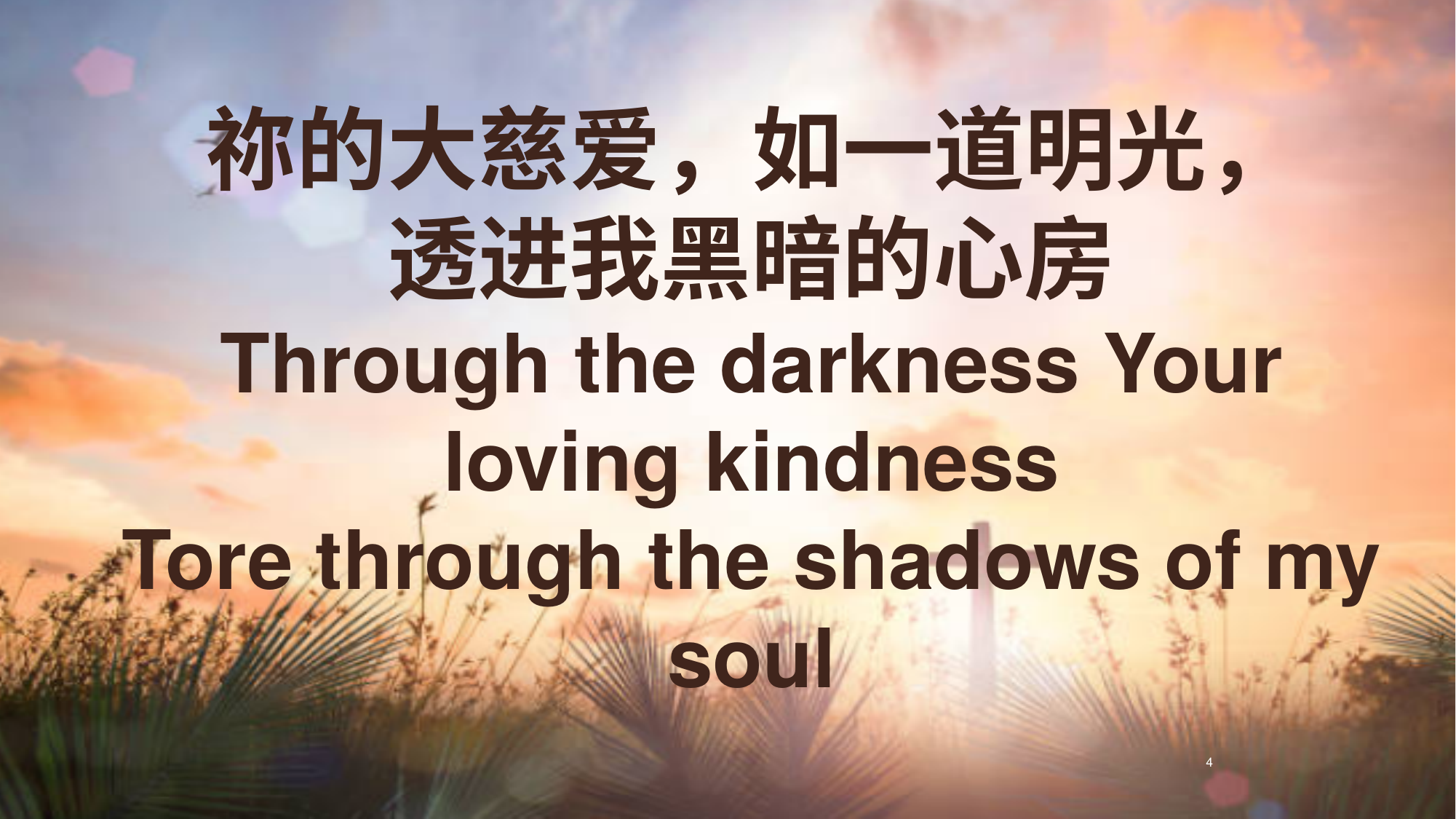

祢的大慈爱，如一道明光，
透进我黑暗的心房
Through the darkness Your loving kindness
Tore through the shadows of my soul
4